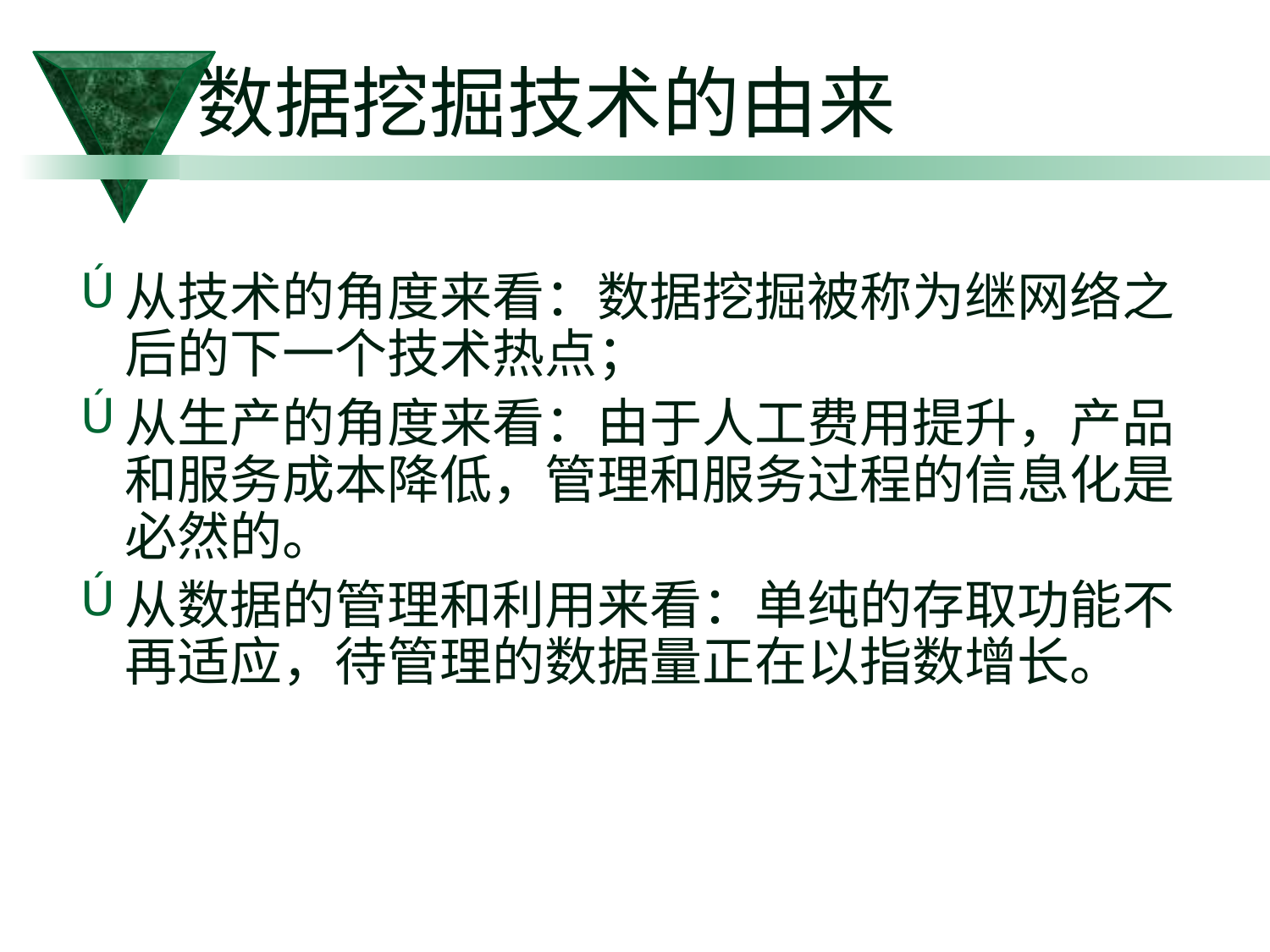

# 数据挖掘技术的由来

从技术的角度来看：数据挖掘被称为继网络之后的下一个技术热点；
从生产的角度来看：由于人工费用提升，产品和服务成本降低，管理和服务过程的信息化是必然的。
从数据的管理和利用来看：单纯的存取功能不再适应，待管理的数据量正在以指数增长。